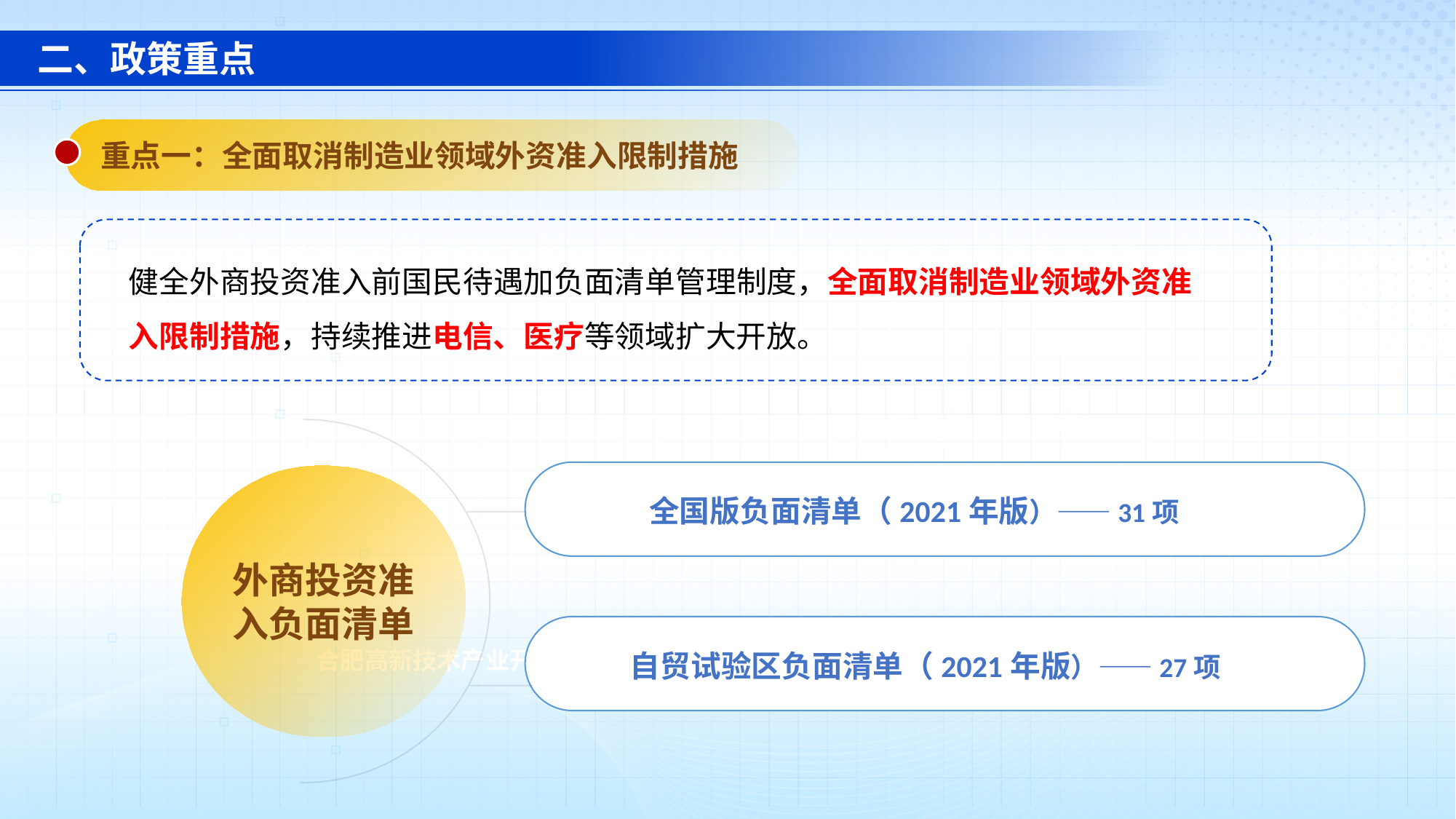

二、政策重点

 重点一：全面取消制造业领域外资准入限制措施

健全外商投资准入前国民待遇加负面清单管理制度，全面取消制造业领域外资准入限制措施，持续推进电信、医疗等领域扩大开放。

全国版负面清单（2021年版）——31项
外商投资准入负面清单

自贸试验区负面清单（2021年版）——27项
合肥高新技术产业开发区